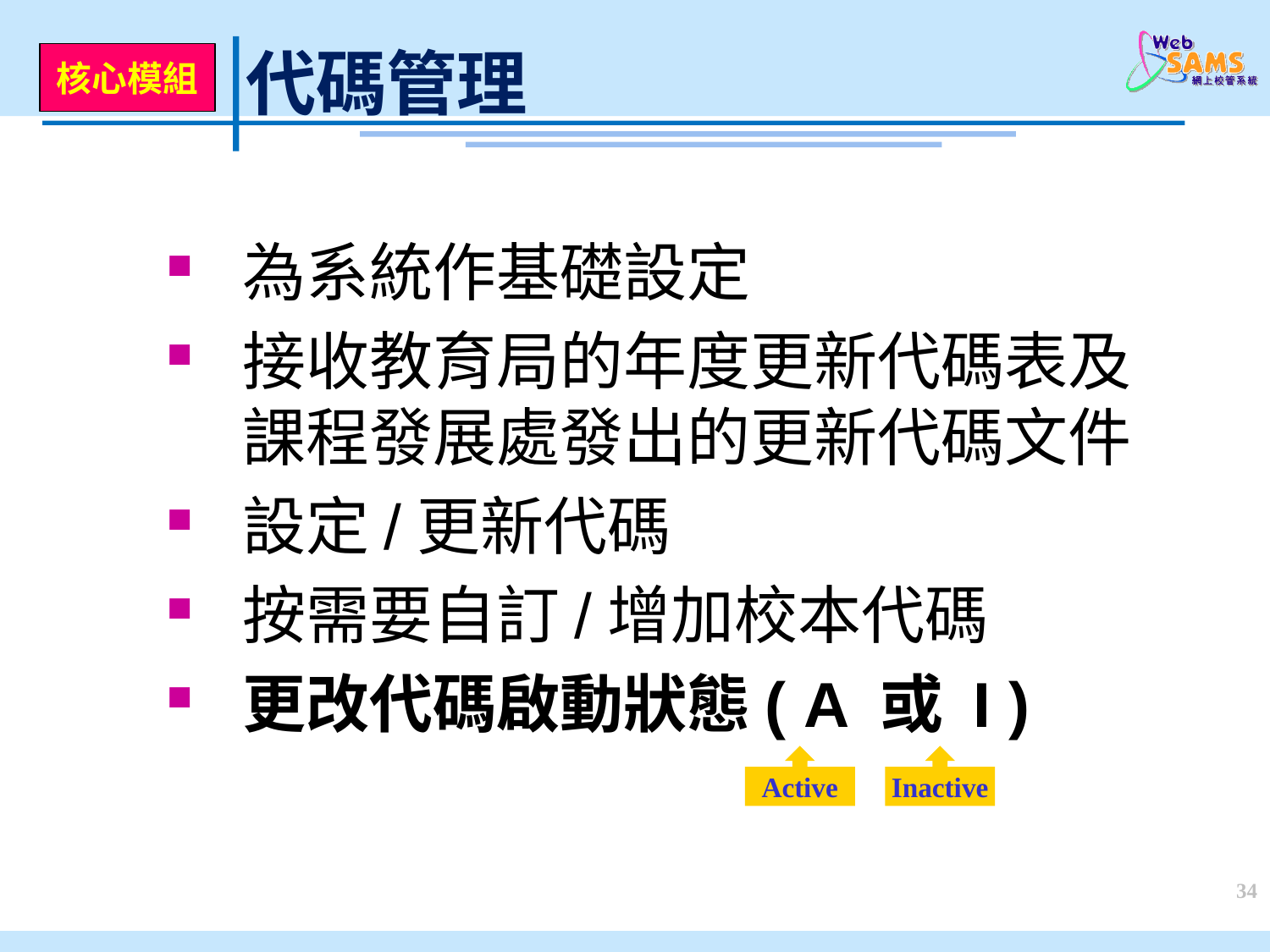

# 代碼管理
核心模組
為系統作基礎設定
接收教育局的年度更新代碼表及課程發展處發出的更新代碼文件
設定/更新代碼
按需要自訂/增加校本代碼
更改代碼啟動狀態( A 或 I )
Active
Inactive
34